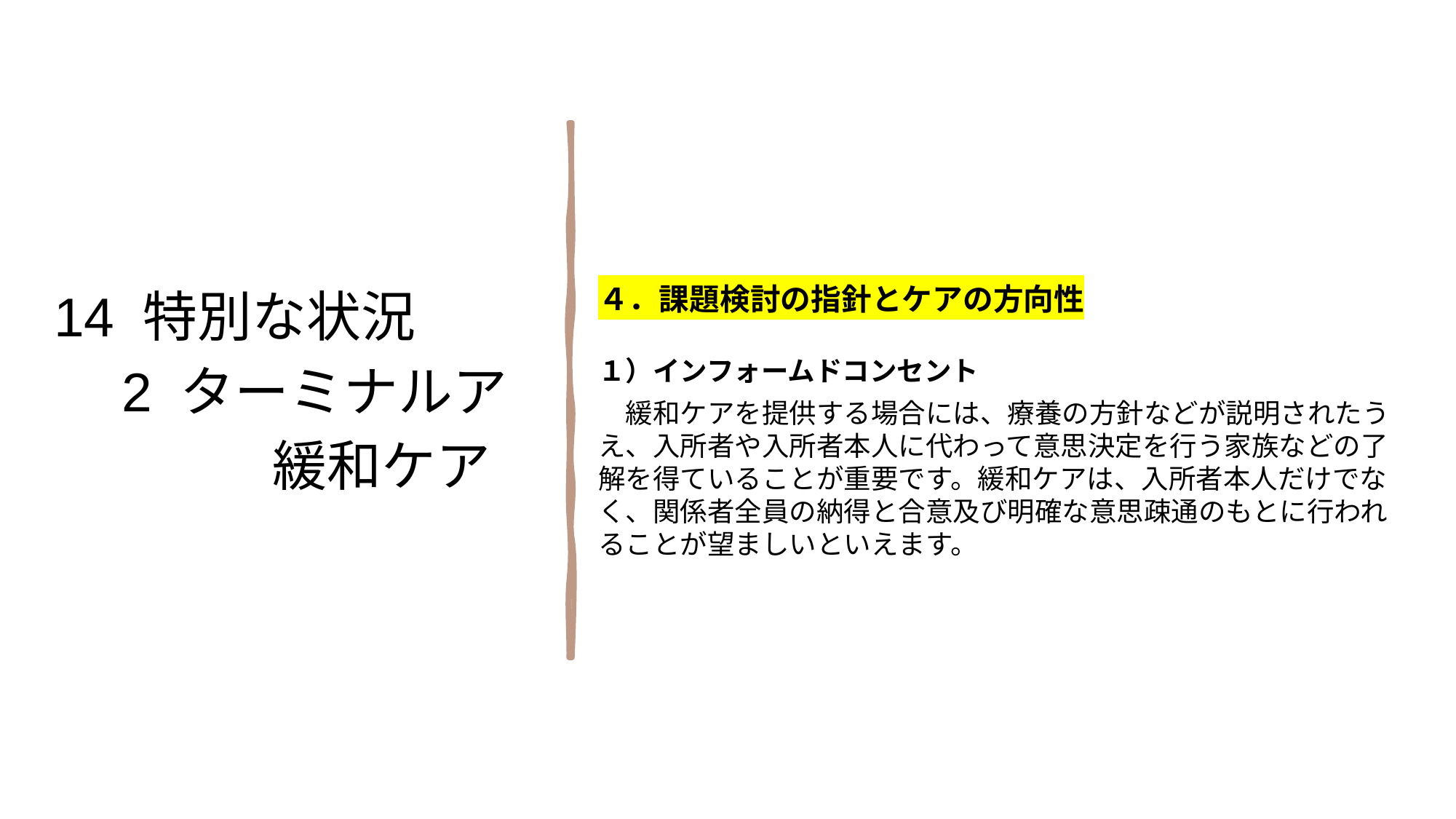

14 特別な状況
　2 ターミナルア
　　　　緩和ケア
４．課題検討の指針とケアの方向性

１）インフォームドコンセント
　緩和ケアを提供する場合には、療養の方針などが説明されたうえ、入所者や入所者本人に代わって意思決定を行う家族などの了解を得ていることが重要です。緩和ケアは、入所者本人だけでなく、関係者全員の納得と合意及び明確な意思疎通のもとに行われることが望ましいといえます。